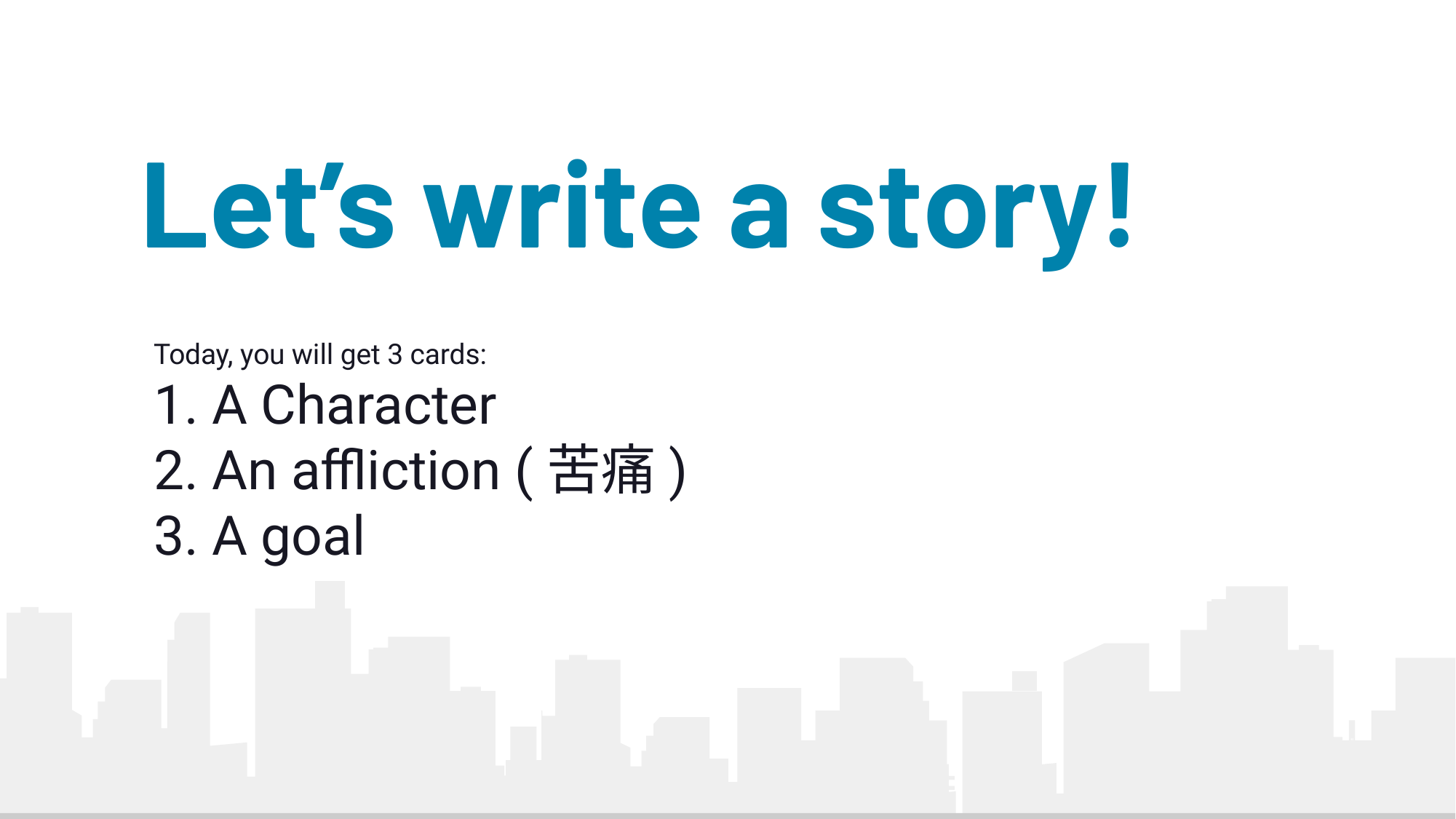

# Let’s write a story!
Today, you will get 3 cards:
1. A Character
2. An affliction (苦痛)
3. A goal